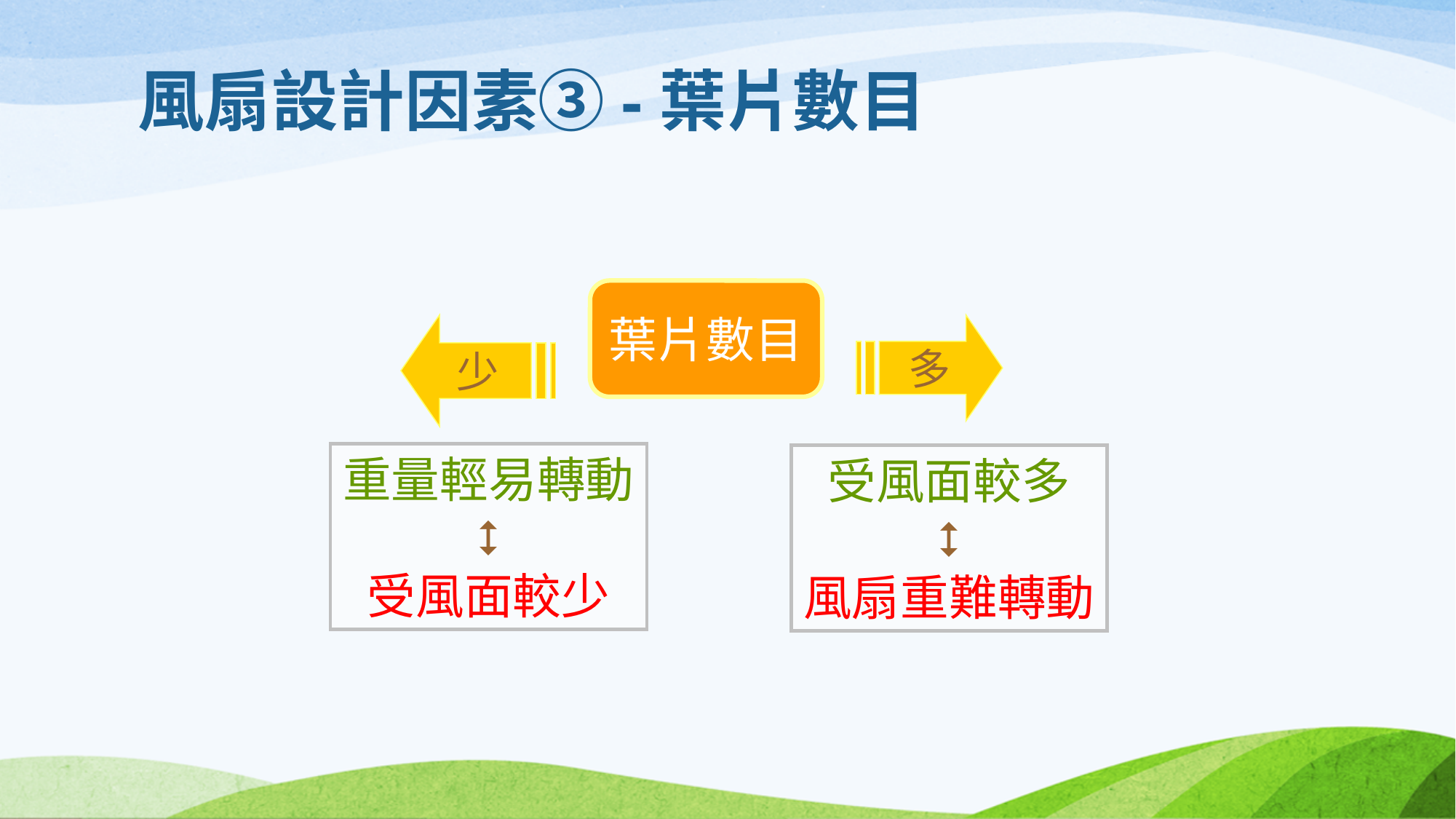

# 風扇設計因素③-葉片數目
葉片數目
少
多
重量輕易轉動
⭥
受風面較少
受風面較多
⭥
風扇重難轉動